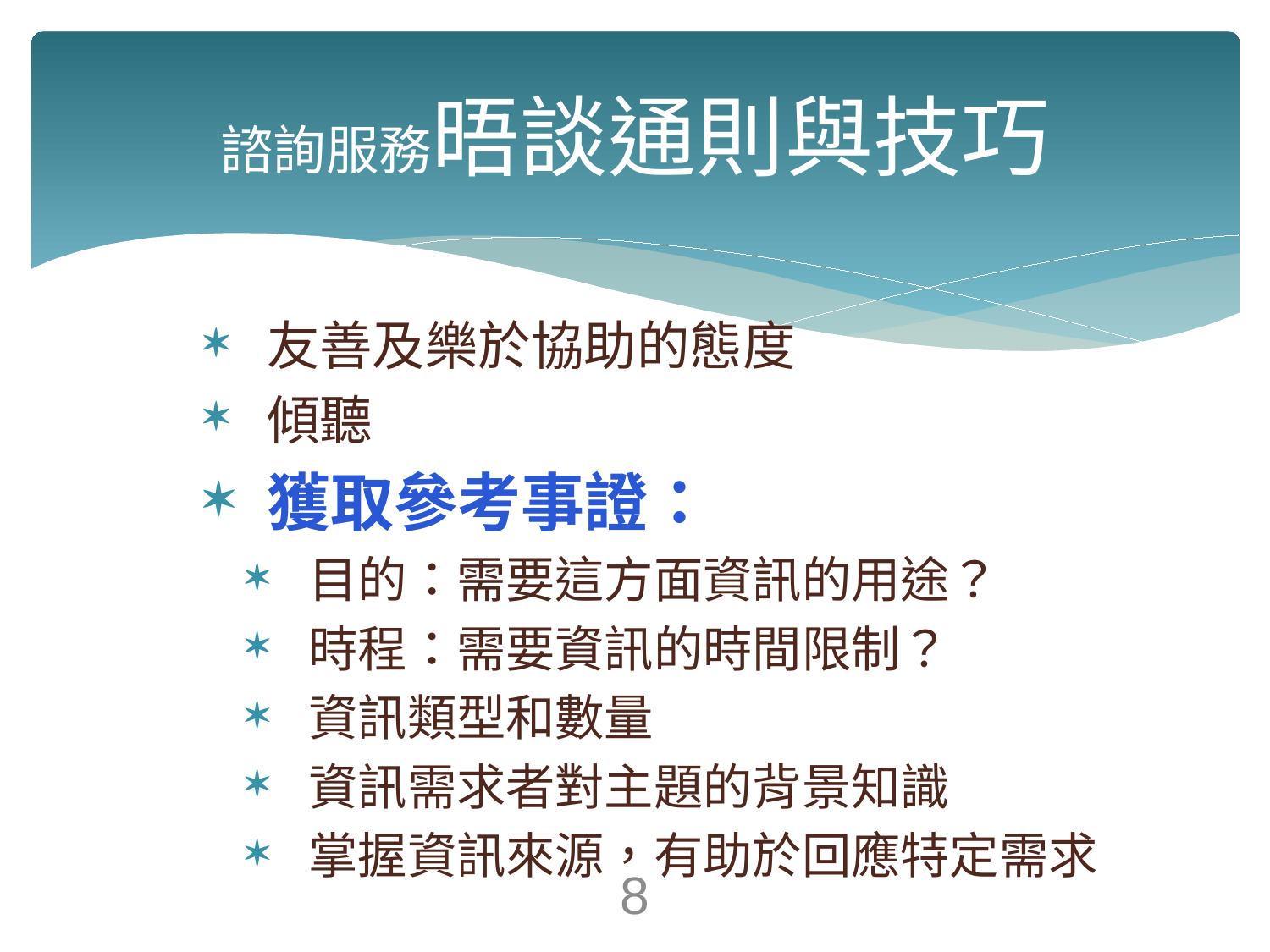

# 諮詢服務晤談通則與技巧
友善及樂於協助的態度
傾聽
獲取參考事證：
目的：需要這方面資訊的用途？
時程：需要資訊的時間限制？
資訊類型和數量
資訊需求者對主題的背景知識
掌握資訊來源，有助於回應特定需求

8